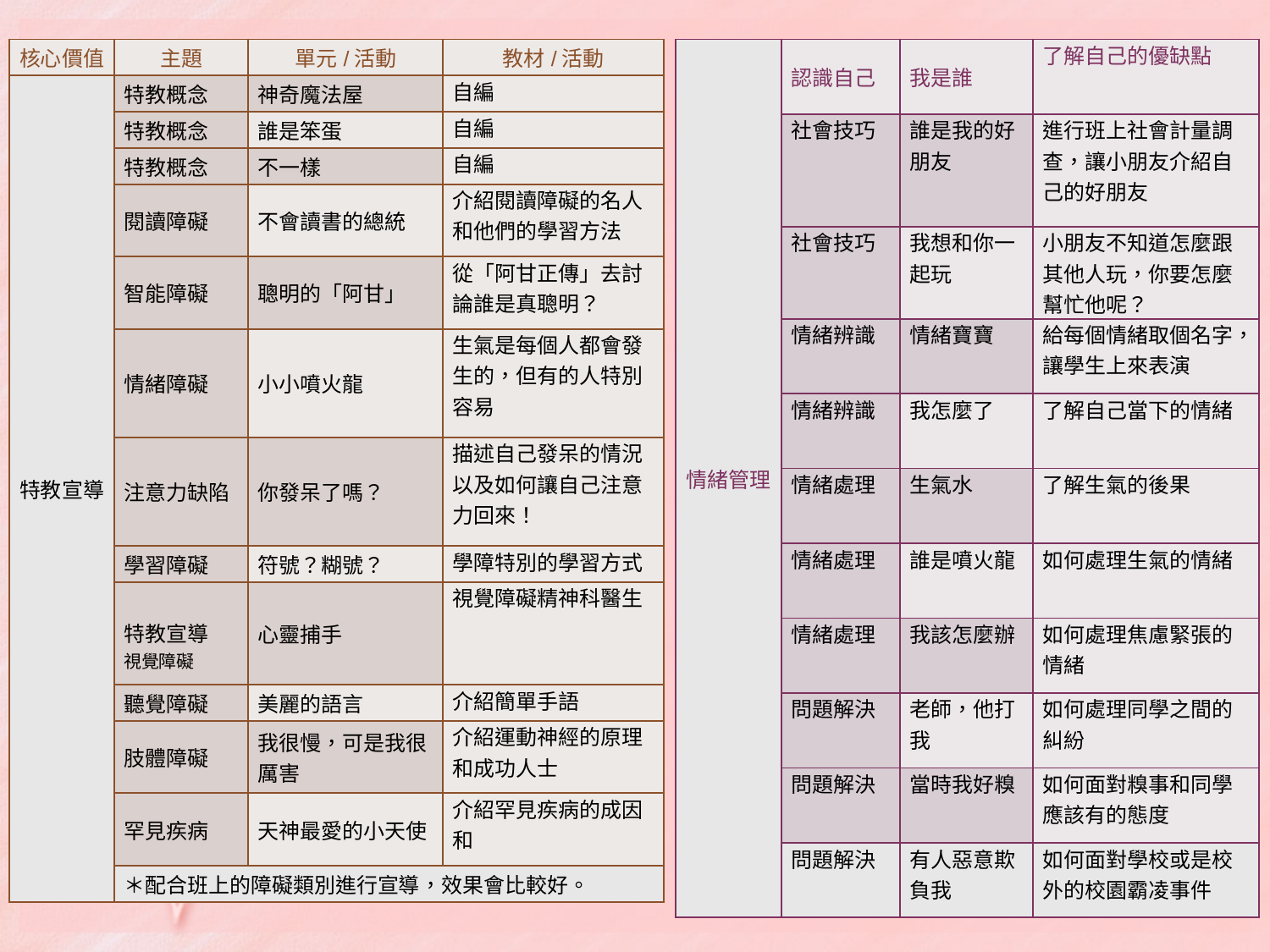

#
| 情緒管理 | 認識自己 | 我是誰 | 了解自己的優缺點 |
| --- | --- | --- | --- |
|  | 社會技巧 | 誰是我的好朋友 | 進行班上社會計量調查，讓小朋友介紹自己的好朋友 |
|  | 社會技巧 | 我想和你一起玩 | 小朋友不知道怎麼跟其他人玩，你要怎麼幫忙他呢？ |
|  | 情緒辨識 | 情緒寶寶 | 給每個情緒取個名字，讓學生上來表演 |
|  | 情緒辨識 | 我怎麼了 | 了解自己當下的情緒 |
|  | 情緒處理 | 生氣水 | 了解生氣的後果 |
|  | 情緒處理 | 誰是噴火龍 | 如何處理生氣的情緒 |
|  | 情緒處理 | 我該怎麼辦 | 如何處理焦慮緊張的情緒 |
|  | 問題解決 | 老師，他打我 | 如何處理同學之間的糾紛 |
|  | 問題解決 | 當時我好糗 | 如何面對糗事和同學應該有的態度 |
|  | 問題解決 | 有人惡意欺負我 | 如何面對學校或是校外的校園霸凌事件 |
| 核心價值 | 主題 | 單元/活動 | 教材/活動 |
| --- | --- | --- | --- |
| 特教宣導 | 特教概念 | 神奇魔法屋 | 自編 |
|  | 特教概念 | 誰是笨蛋 | 自編 |
|  | 特教概念 | 不一樣 | 自編 |
|  | 閱讀障礙 | 不會讀書的總統 | 介紹閱讀障礙的名人和他們的學習方法 |
|  | 智能障礙 | 聰明的「阿甘」 | 從「阿甘正傳」去討論誰是真聰明？ |
|  | 情緒障礙 | 小小噴火龍 | 生氣是每個人都會發生的，但有的人特別容易 |
|  | 注意力缺陷 | 你發呆了嗎？ | 描述自己發呆的情況以及如何讓自己注意力回來！ |
|  | 學習障礙 | 符號？糊號？ | 學障特別的學習方式 |
|  | 特教宣導 視覺障礙 | 心靈捕手 | 視覺障礙精神科醫生 |
|  | 聽覺障礙 | 美麗的語言 | 介紹簡單手語 |
|  | 肢體障礙 | 我很慢，可是我很厲害 | 介紹運動神經的原理和成功人士 |
|  | 罕見疾病 | 天神最愛的小天使 | 介紹罕見疾病的成因和 |
|  | ＊配合班上的障礙類別進行宣導，效果會比較好。 |  |  |